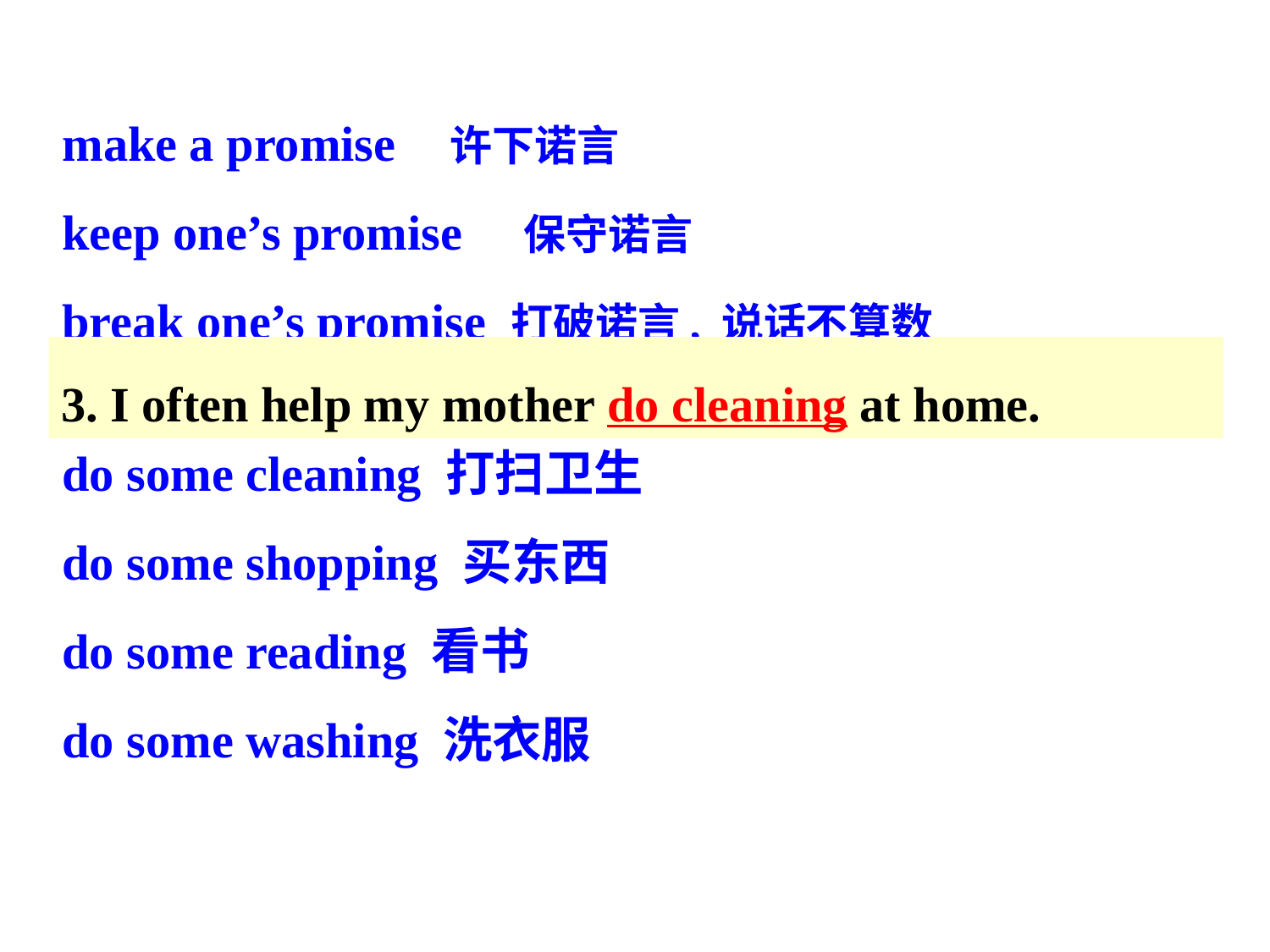

make a promise　许下诺言
keep one’s promise　保守诺言
break one’s promise 打破诺言, 说话不算数

do some cleaning 打扫卫生
do some shopping 买东西
do some reading 看书
do some washing 洗衣服
3. I often help my mother do cleaning at home.